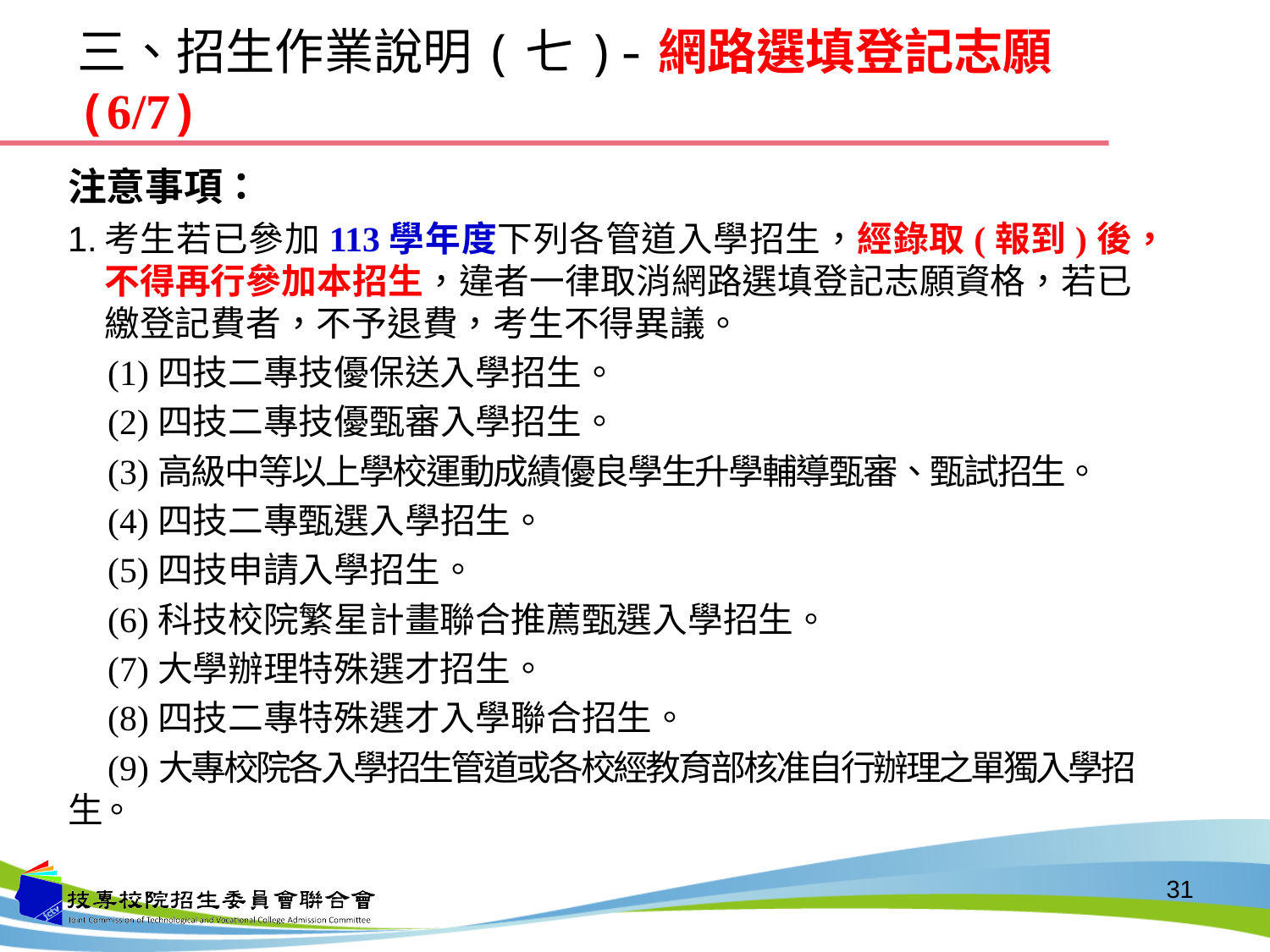

# 三、招生作業說明(七)-網路選填登記志願(6/7)
注意事項：
考生若已參加113學年度下列各管道入學招生，經錄取(報到)後，不得再行參加本招生，違者一律取消網路選填登記志願資格，若已繳登記費者，不予退費，考生不得異議。
(1)四技二專技優保送入學招生。
(2)四技二專技優甄審入學招生。
(3)高級中等以上學校運動成績優良學生升學輔導甄審、甄試招生。
(4)四技二專甄選入學招生。
(5)四技申請入學招生。
(6)科技校院繁星計畫聯合推薦甄選入學招生。
(7)大學辦理特殊選才招生。
(8)四技二專特殊選才入學聯合招生。
(9)大專校院各入學招生管道或各校經教育部核准自行辦理之單獨入學招生。

31